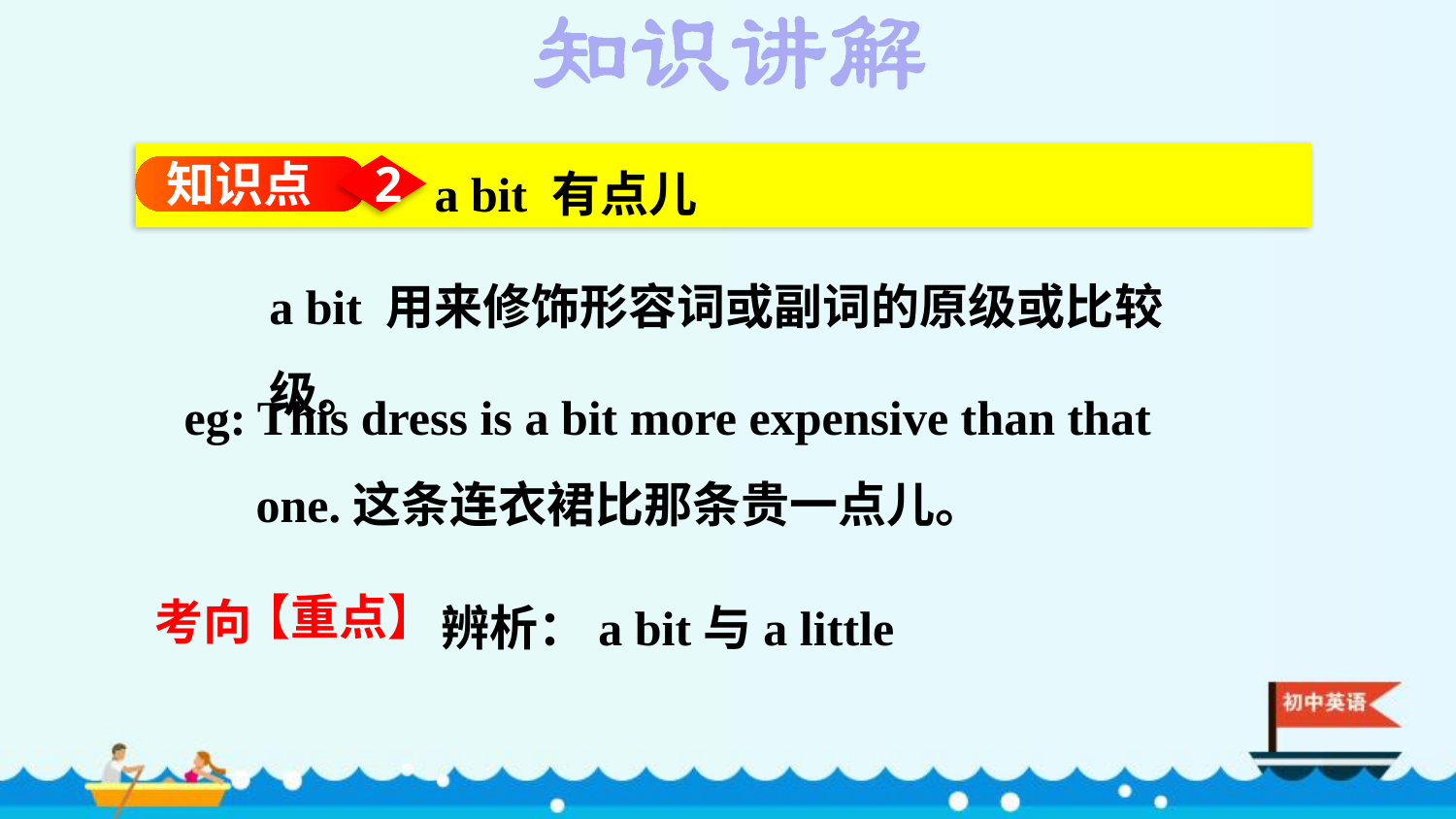

a bit 有点儿

知识点
2

a bit 用来修饰形容词或副词的原级或比较级。
eg: This dress is a bit more expensive than that one.这条连衣裙比那条贵一点儿。
辨析：a bit与a little
考向
【重点】